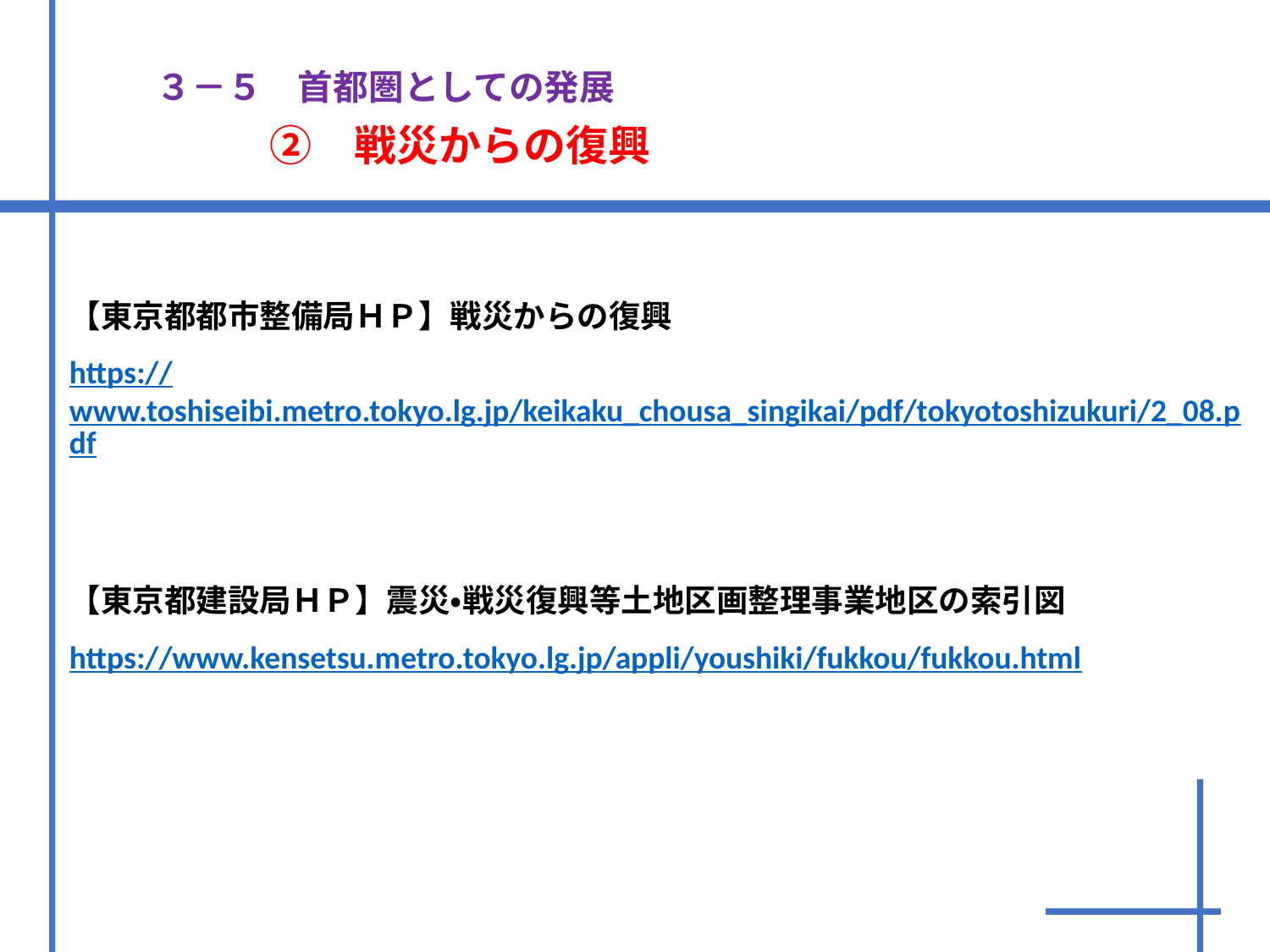

# ３－５　首都圏としての発展　 　　　②　戦災からの復興

【東京都都市整備局ＨＰ】戦災からの復興
https://www.toshiseibi.metro.tokyo.lg.jp/keikaku_chousa_singikai/pdf/tokyotoshizukuri/2_08.pdf

【東京都建設局ＨＰ】震災・戦災復興等土地区画整理事業地区の索引図
https://www.kensetsu.metro.tokyo.lg.jp/appli/youshiki/fukkou/fukkou.html